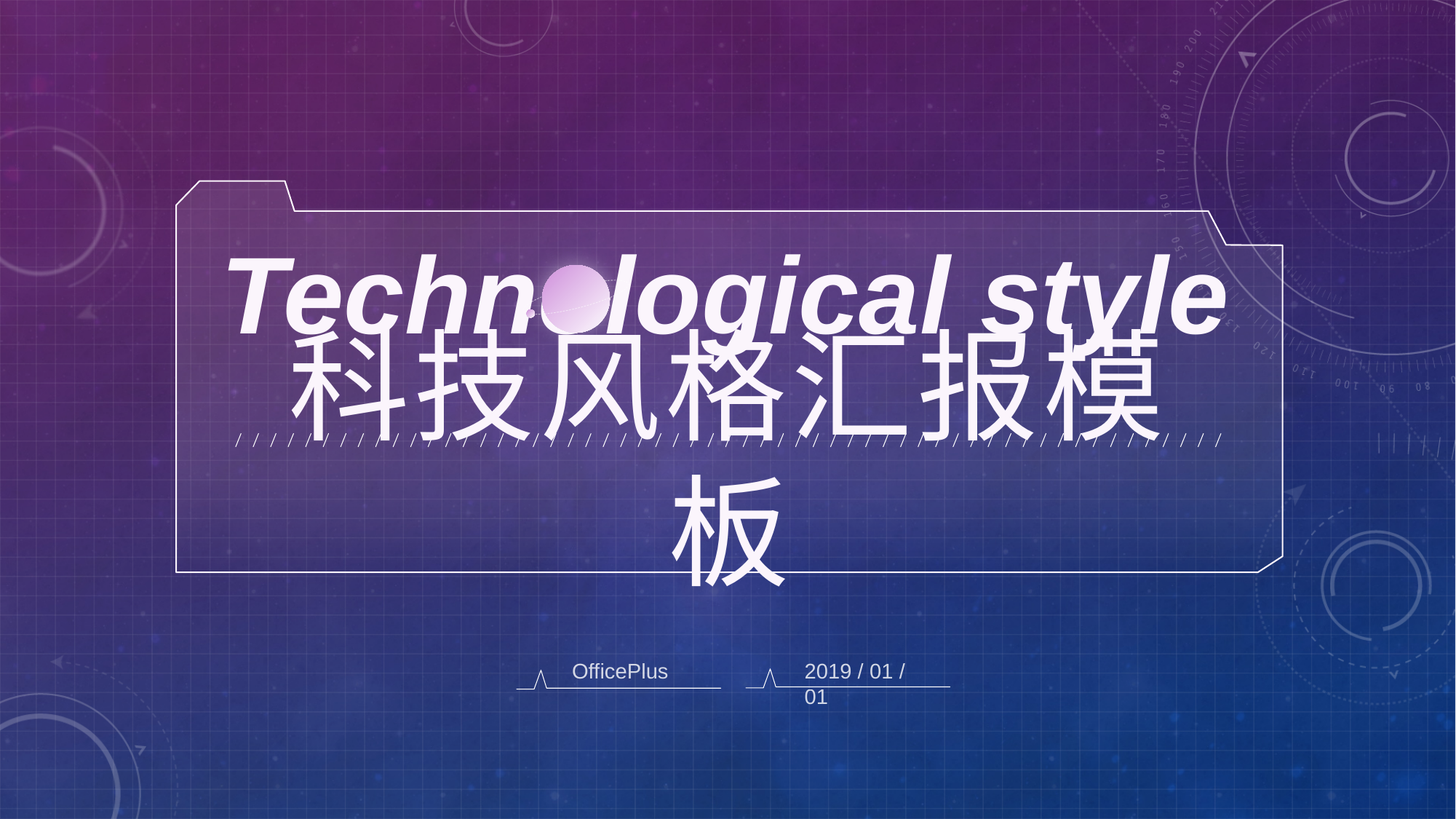

科技风格汇报模板
OfficePlus
2019 / 01 / 01